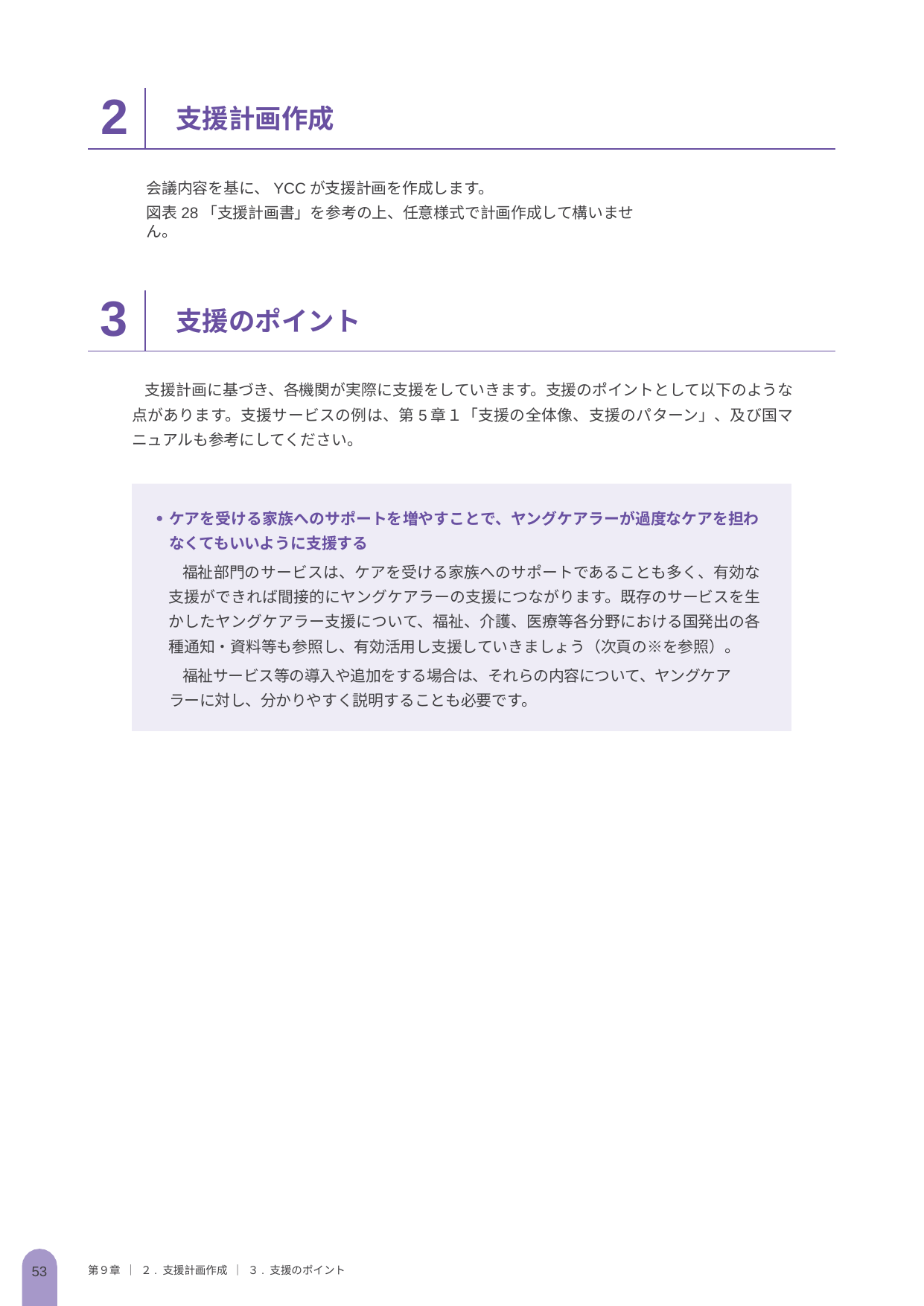

2

支援計画作成
会議内容を基に、YCCが支援計画を作成します。
図表28「支援計画書」を参考の上、任意様式で計画作成して構いません。
3

支援のポイント
支援計画に基づき、各機関が実際に支援をしていきます。支援のポイントとして以下のような点があります。支援サービスの例は、第5章１「支援の全体像、支援のパターン」、及び国マニュアルも参考にしてください。

ケアを受ける家族へのサポートを増やすことで、ヤングケアラーが過度なケアを担わなくてもいいように支援する
福祉部門のサービスは、ケアを受ける家族へのサポートであることも多く、有効な支援ができれば間接的にヤングケアラーの支援につながります。既存のサービスを生かしたヤングケアラー支援について、福祉、介護、医療等各分野における国発出の各種通知・資料等も参照し、有効活用し支援していきましょう（次頁の※を参照）。
福祉サービス等の導入や追加をする場合は、それらの内容について、ヤングケアラーに対し、分かりやすく説明することも必要です。

53
第９章  ｜  ２. 支援計画作成  ｜  ３. 支援のポイント